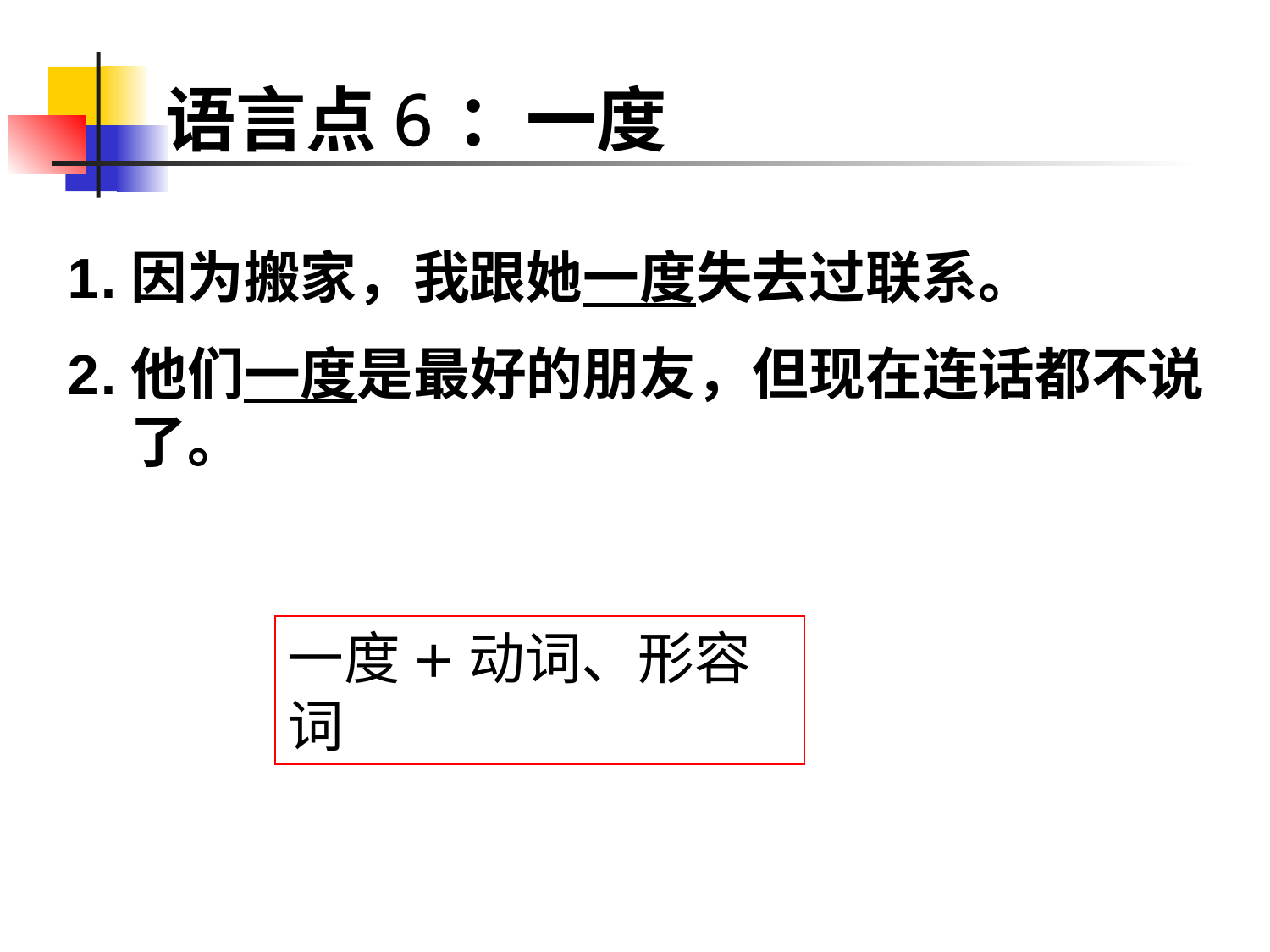

# 语言点6：一度
因为搬家，我跟她一度失去过联系。
他们一度是最好的朋友，但现在连话都不说了。
一度+动词、形容词